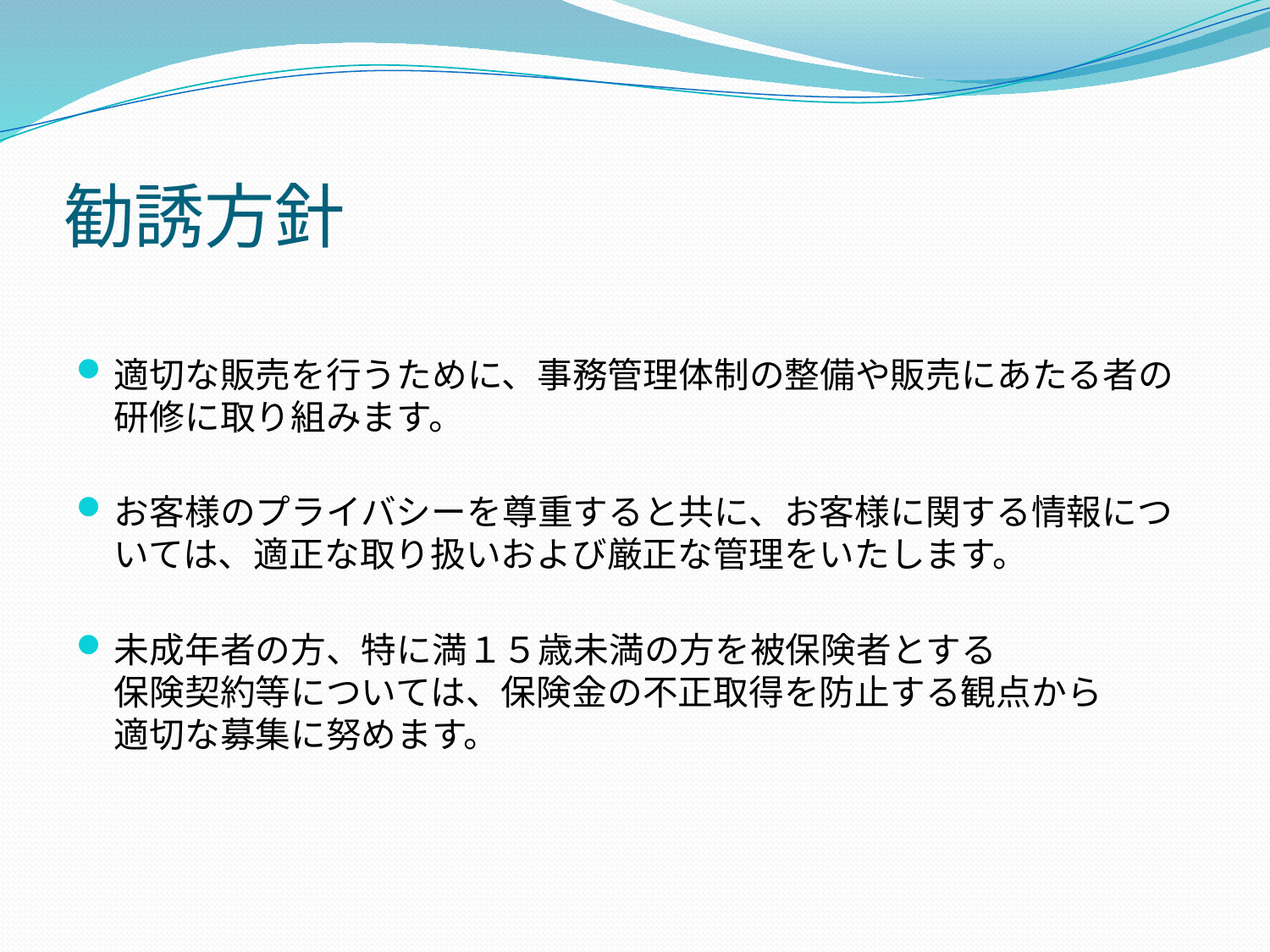

# 勧誘方針
適切な販売を行うために、事務管理体制の整備や販売にあたる者の
研修に取り組みます。
お客様のプライバシーを尊重すると共に、お客様に関する情報については、適正な取り扱いおよび厳正な管理をいたします。
未成年者の方、特に満１５歳未満の方を被保険者とする
保険契約等については、保険金の不正取得を防止する観点から
適切な募集に努めます。